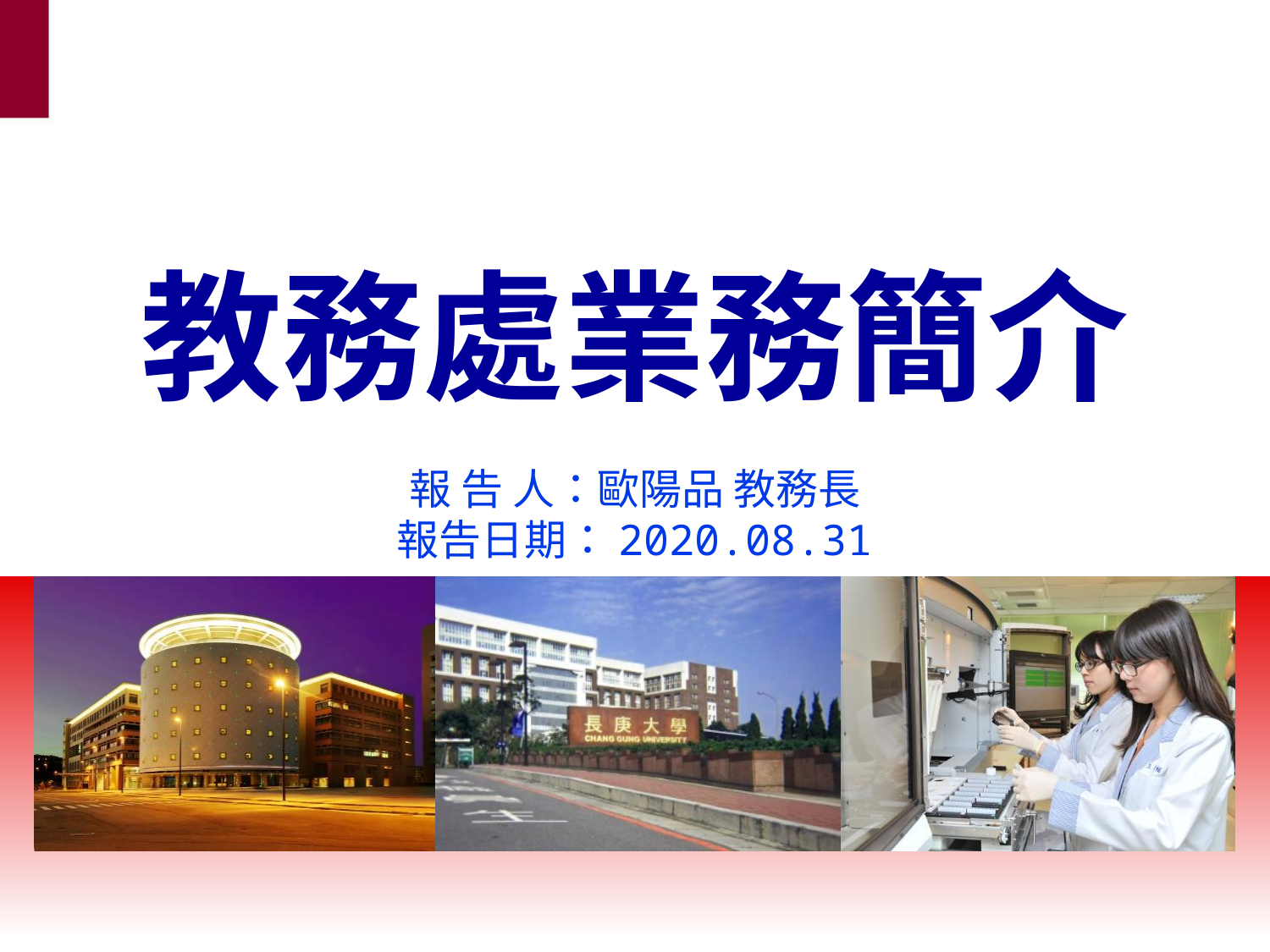

# 教務處業務簡介
報 告 人：歐陽品 教務長
報告日期：2020.08.31